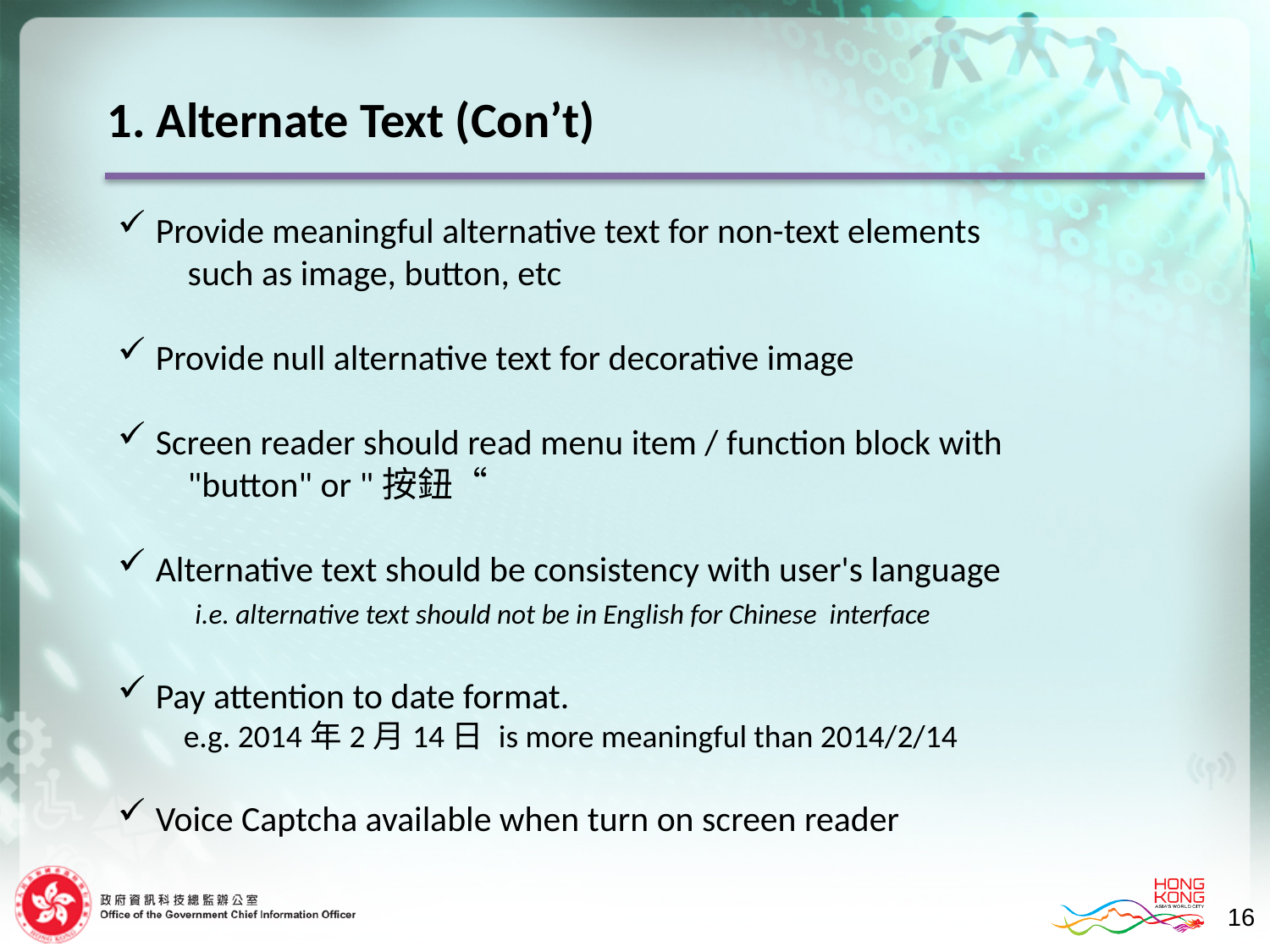

1. Alternate Text (Con’t)
 Provide meaningful alternative text for non-text elements
     such as image, button, etc
 Provide null alternative text for decorative image
 Screen reader should read menu item / function block with
     "button" or "按鈕“
 Alternative text should be consistency with user's language
      i.e. alternative text should not be in English for Chinese  interface
 Pay attention to date format.
     e.g. 2014年2月14日 is more meaningful than 2014/2/14

 Voice Captcha available when turn on screen reader

16